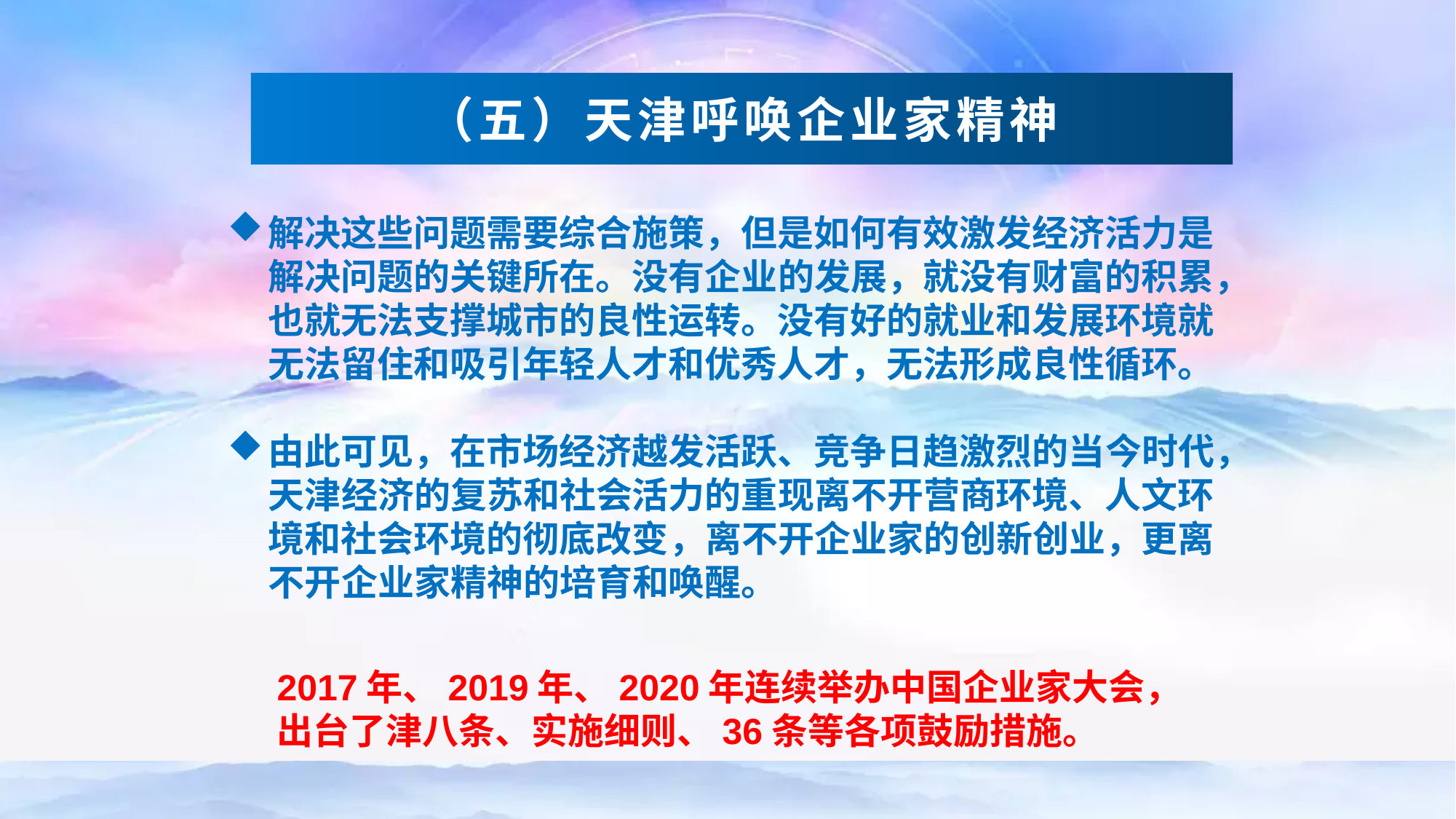

（五）天津呼唤企业家精神
解决这些问题需要综合施策，但是如何有效激发经济活力是解决问题的关键所在。没有企业的发展，就没有财富的积累，也就无法支撑城市的良性运转。没有好的就业和发展环境就无法留住和吸引年轻人才和优秀人才，无法形成良性循环。

由此可见，在市场经济越发活跃、竞争日趋激烈的当今时代，天津经济的复苏和社会活力的重现离不开营商环境、人文环境和社会环境的彻底改变，离不开企业家的创新创业，更离不开企业家精神的培育和唤醒。
2017年、2019年、2020年连续举办中国企业家大会，出台了津八条、实施细则、36条等各项鼓励措施。
46